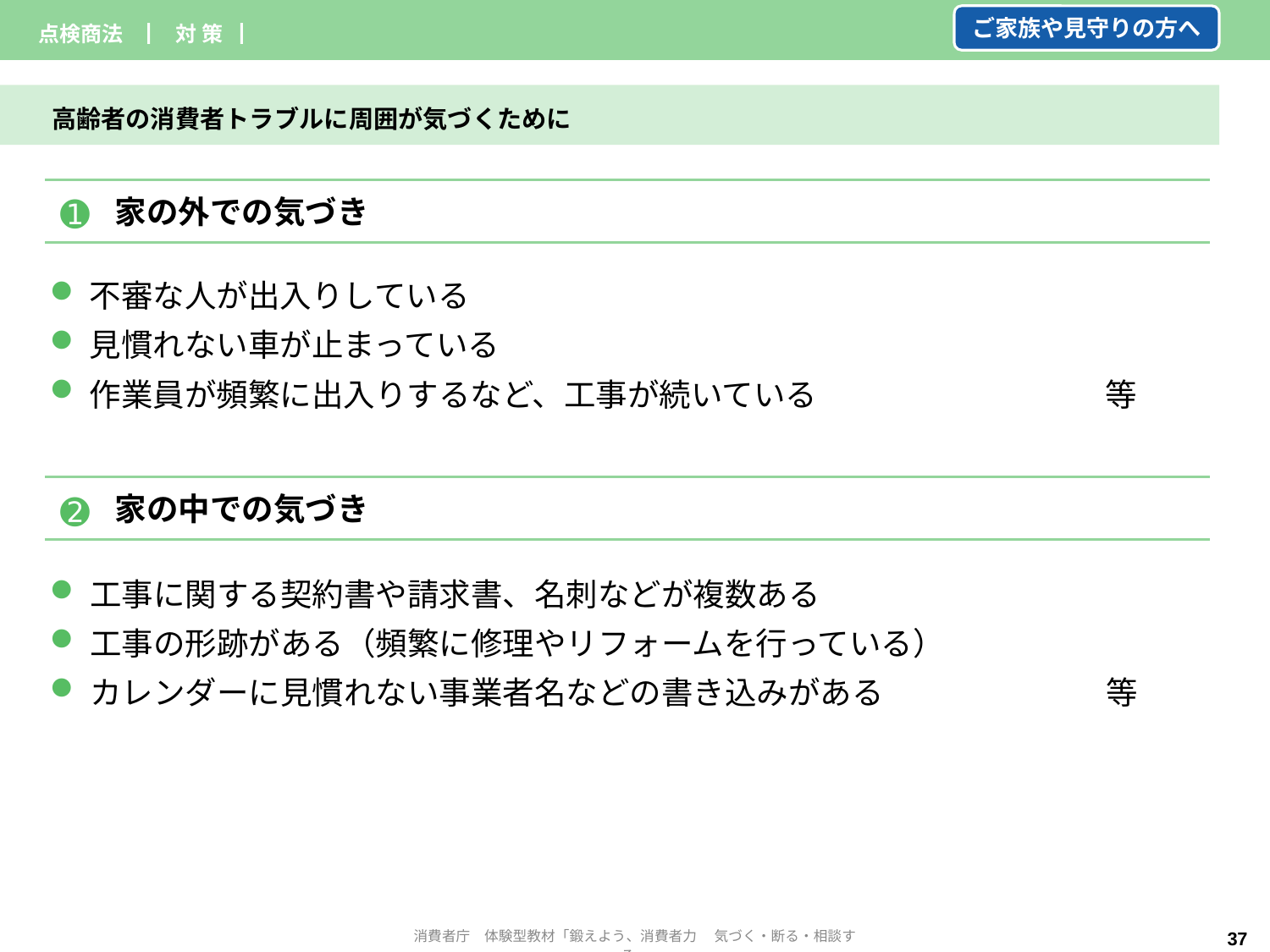

| 点検商法 | ▏対 策▕ |  |  |
| --- | --- | --- | --- |
ご家族や見守りの方へ

高齢者の消費者トラブルに周囲が気づくために
| ➊ | 家の外での気づき |
| --- | --- |
不審な人が出入りしている
見慣れない車が止まっている
作業員が頻繁に出入りするなど、工事が続いている			等
| ➋ | 家の中での気づき |
| --- | --- |
工事に関する契約書や請求書、名刺などが複数ある
工事の形跡がある（頻繁に修理やリフォームを行っている）
カレンダーに見慣れない事業者名などの書き込みがある		等